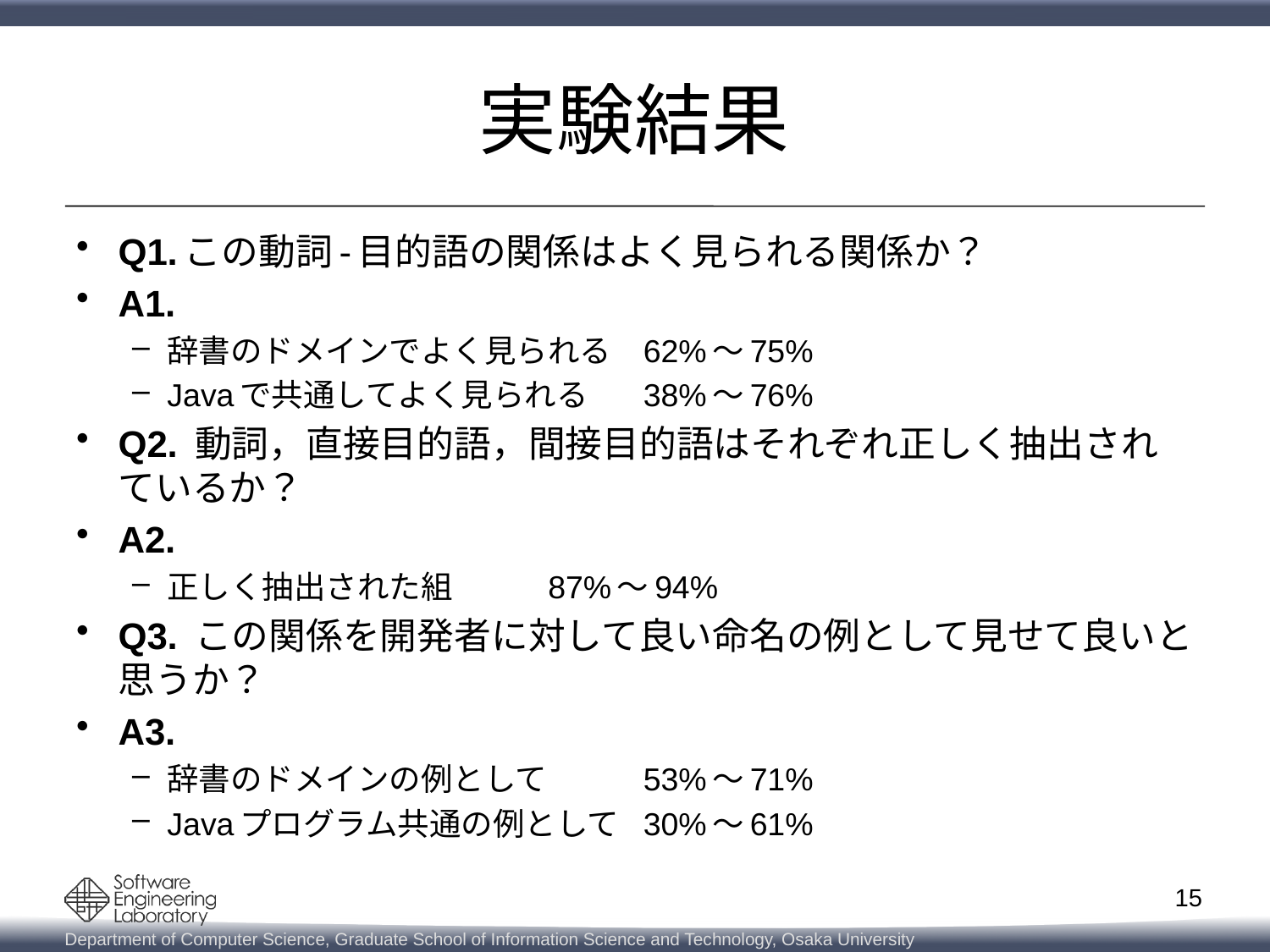

# 実験結果
Q1.この動詞-目的語の関係はよく見られる関係か？
A1.
辞書のドメインでよく見られる	62%～75%
Javaで共通してよく見られる	38%～76%
Q2. 動詞，直接目的語，間接目的語はそれぞれ正しく抽出されているか？
A2.
正しく抽出された組	87%～94%
Q3. この関係を開発者に対して良い命名の例として見せて良いと思うか？
A3.
辞書のドメインの例として		53%～71%
Javaプログラム共通の例として	30%～61%

15